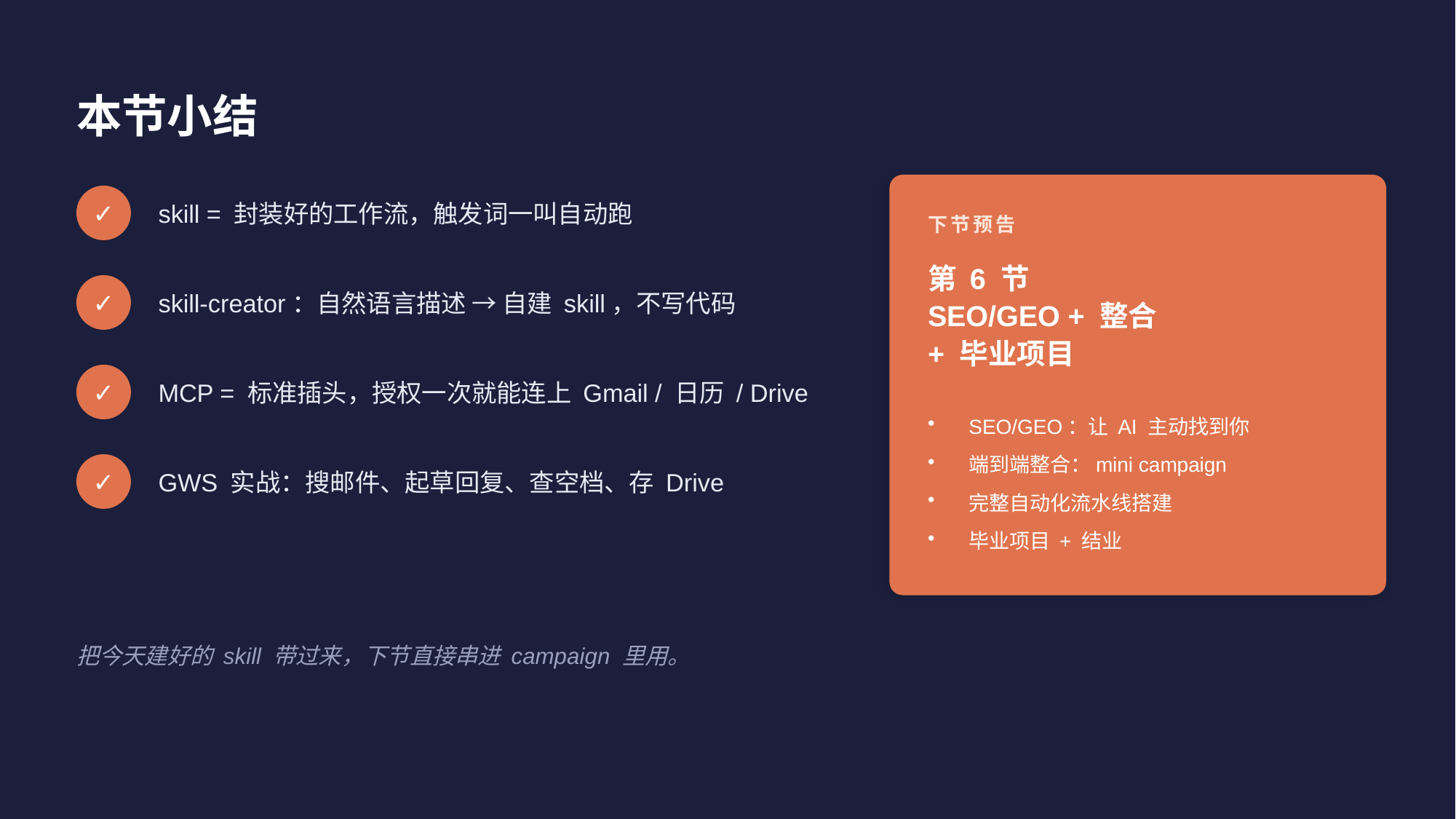

本节小结

✓
skill = 封装好的工作流，触发词一叫自动跑
下节预告
第 6 节
SEO/GEO + 整合
+ 毕业项目

✓
skill-creator：自然语言描述 → 自建 skill，不写代码

✓
MCP = 标准插头，授权一次就能连上 Gmail / 日历 / Drive
SEO/GEO：让 AI 主动找到你
端到端整合：mini campaign
完整自动化流水线搭建
毕业项目 + 结业

✓
GWS 实战：搜邮件、起草回复、查空档、存 Drive
把今天建好的 skill 带过来，下节直接串进 campaign 里用。